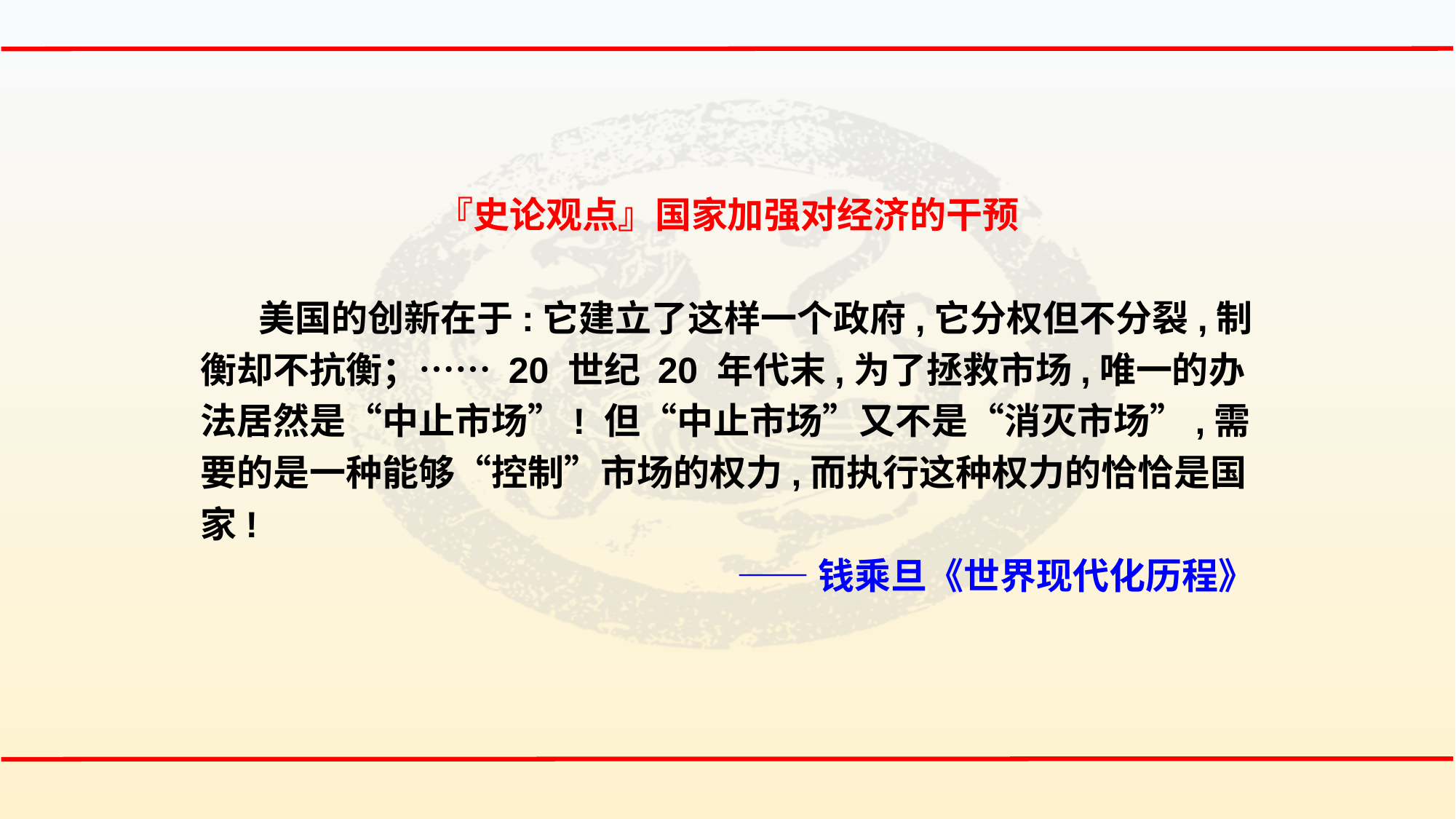

『史论观点』国家加强对经济的干预

      美国的创新在于:它建立了这样一个政府,它分权但不分裂,制衡却不抗衡；…… 20 世纪 20 年代末,为了拯救市场,唯一的办法居然是“中止市场”! 但“中止市场”又不是“消灭市场”,需要的是一种能够“控制”市场的权力,而执行这种权力的恰恰是国家!
——钱乘旦《世界现代化历程》